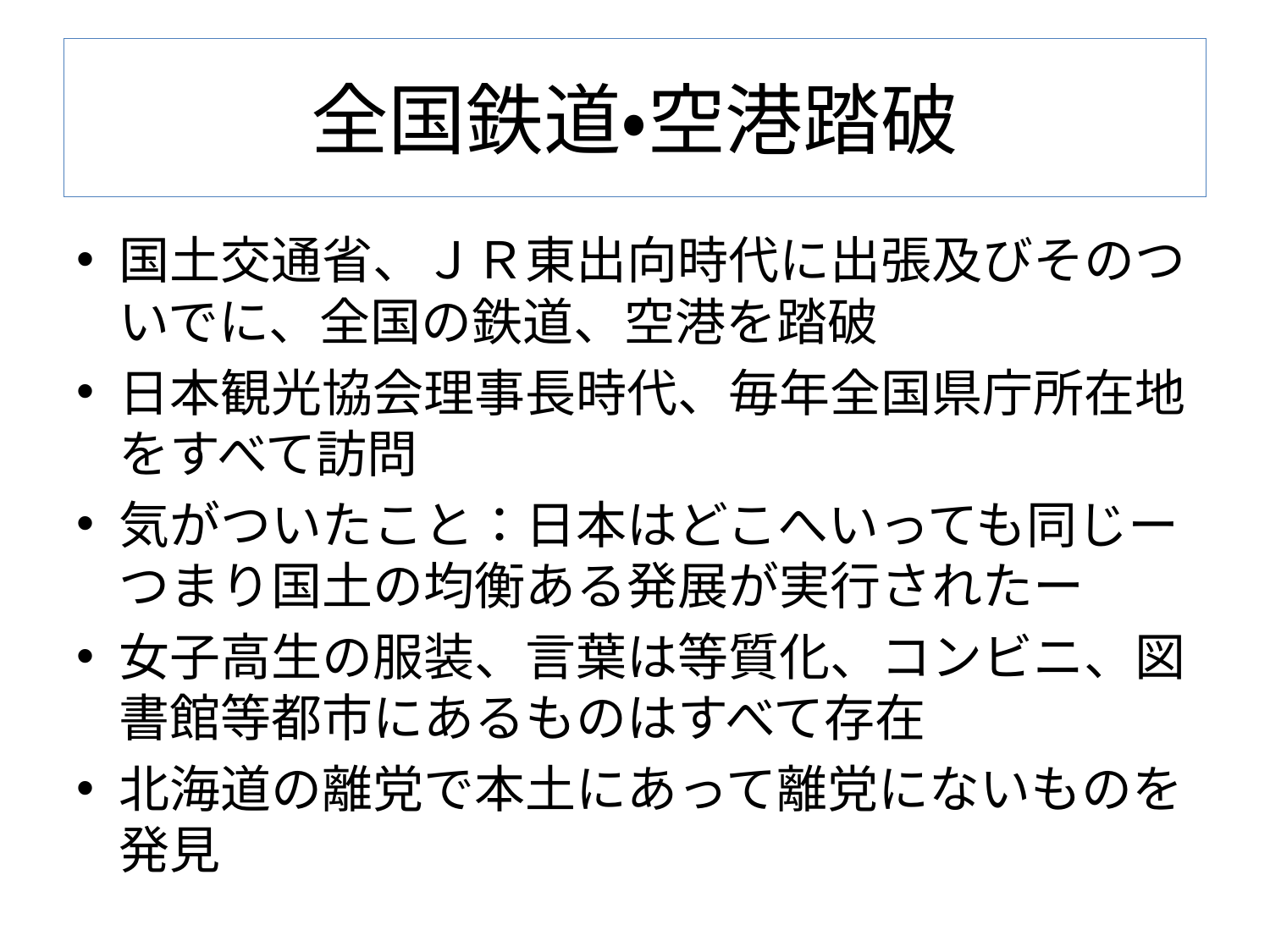

# 全国鉄道・空港踏破
国土交通省、ＪＲ東出向時代に出張及びそのついでに、全国の鉄道、空港を踏破
日本観光協会理事長時代、毎年全国県庁所在地をすべて訪問
気がついたこと：日本はどこへいっても同じーつまり国土の均衡ある発展が実行されたー
女子高生の服装、言葉は等質化、コンビニ、図書館等都市にあるものはすべて存在
北海道の離党で本土にあって離党にないものを発見